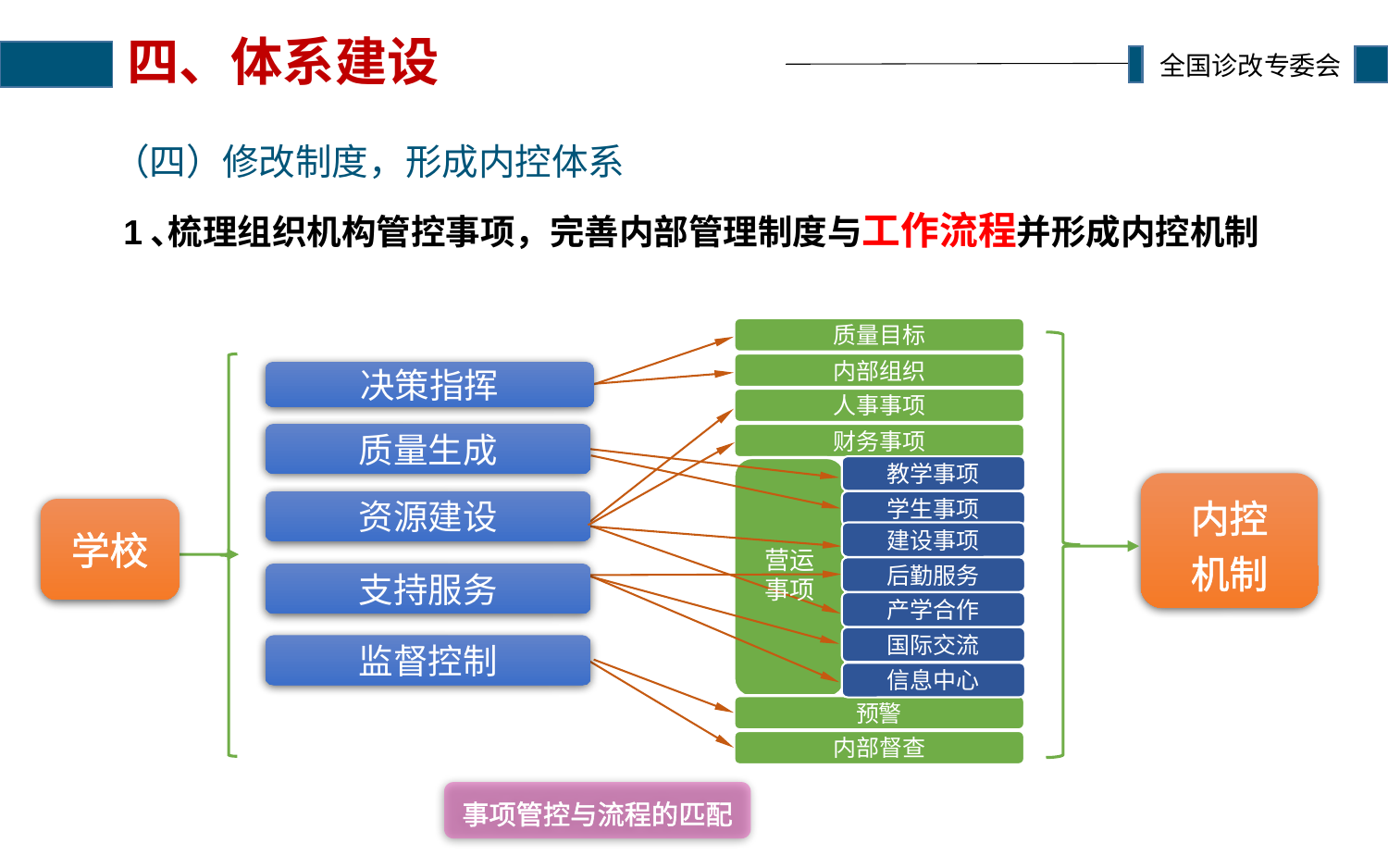

# 四、体系建设
（四）修改制度，形成内控体系
1､梳理组织机构管控事项，完善内部管理制度与工作流程并形成内控机制
质量目标

内部组织

决策指挥
质量生成
资源建设
支持服务
监督控制

人事事项

财务事项

教学事项

内控
机制
学生事项
学校
建设事项

营运
事项

后勤服务

产学合作
国际交流

信息中心
预警
内部督查
事项管控与流程的匹配